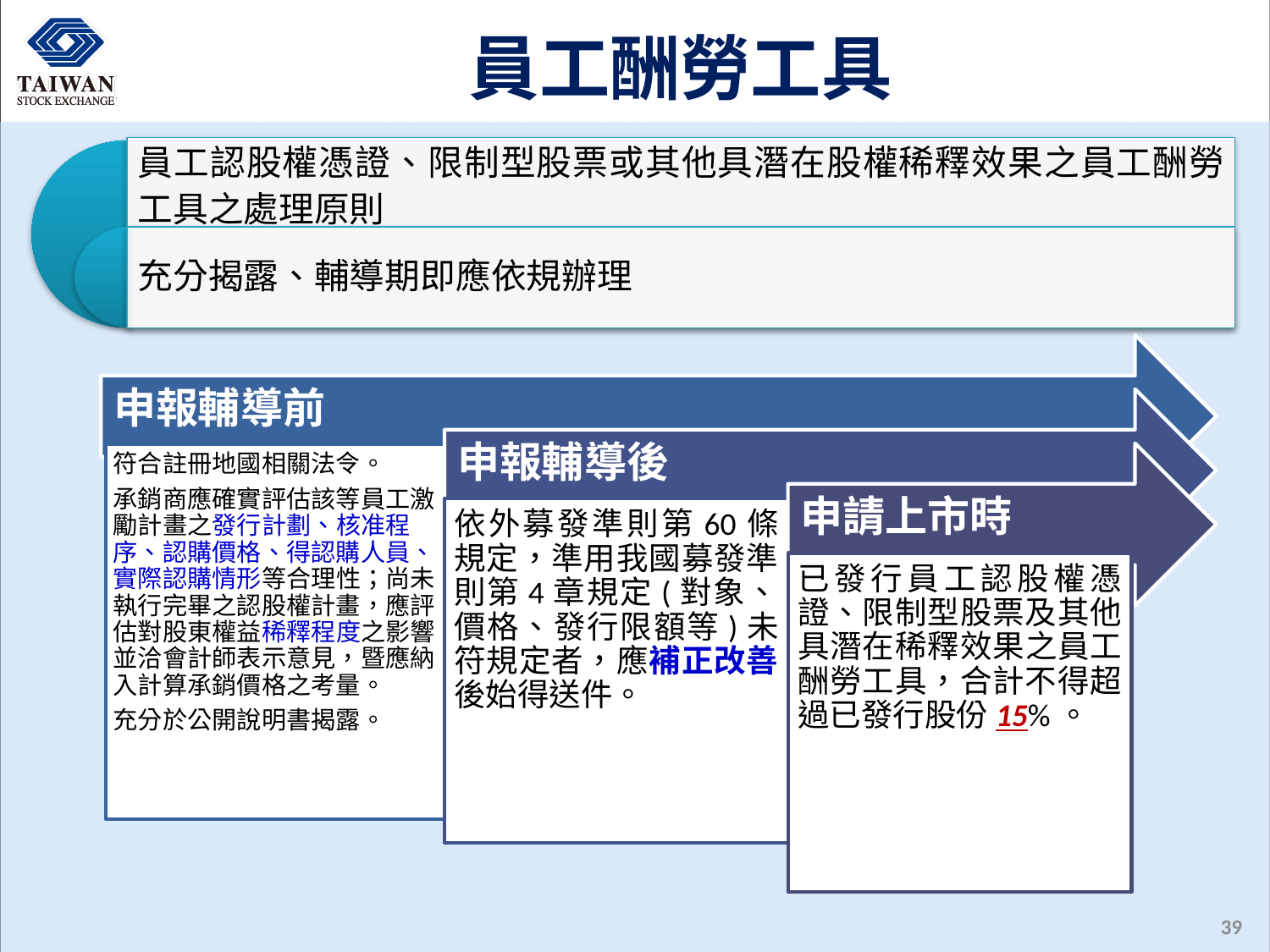

# 員工酬勞工具
員工認股權憑證、限制型股票或其他具潛在股權稀釋效果之員工酬勞工具之處理原則
充分揭露、輔導期即應依規辦理
申報輔導前
符合註冊地國相關法令。
承銷商應確實評估該等員工激勵計畫之發行計劃、核准程序、認購價格、得認購人員、實際認購情形等合理性；尚未執行完畢之認股權計畫，應評估對股東權益稀釋程度之影響並洽會計師表示意見，暨應納入計算承銷價格之考量。
充分於公開說明書揭露。
申報輔導後
依外募發準則第60條規定，準用我國募發準則第4章規定(對象、價格、發行限額等)未符規定者，應補正改善後始得送件。
申請上市時
已發行員工認股權憑證、限制型股票及其他具潛在稀釋效果之員工酬勞工具，合計不得超過已發行股份15%。
39